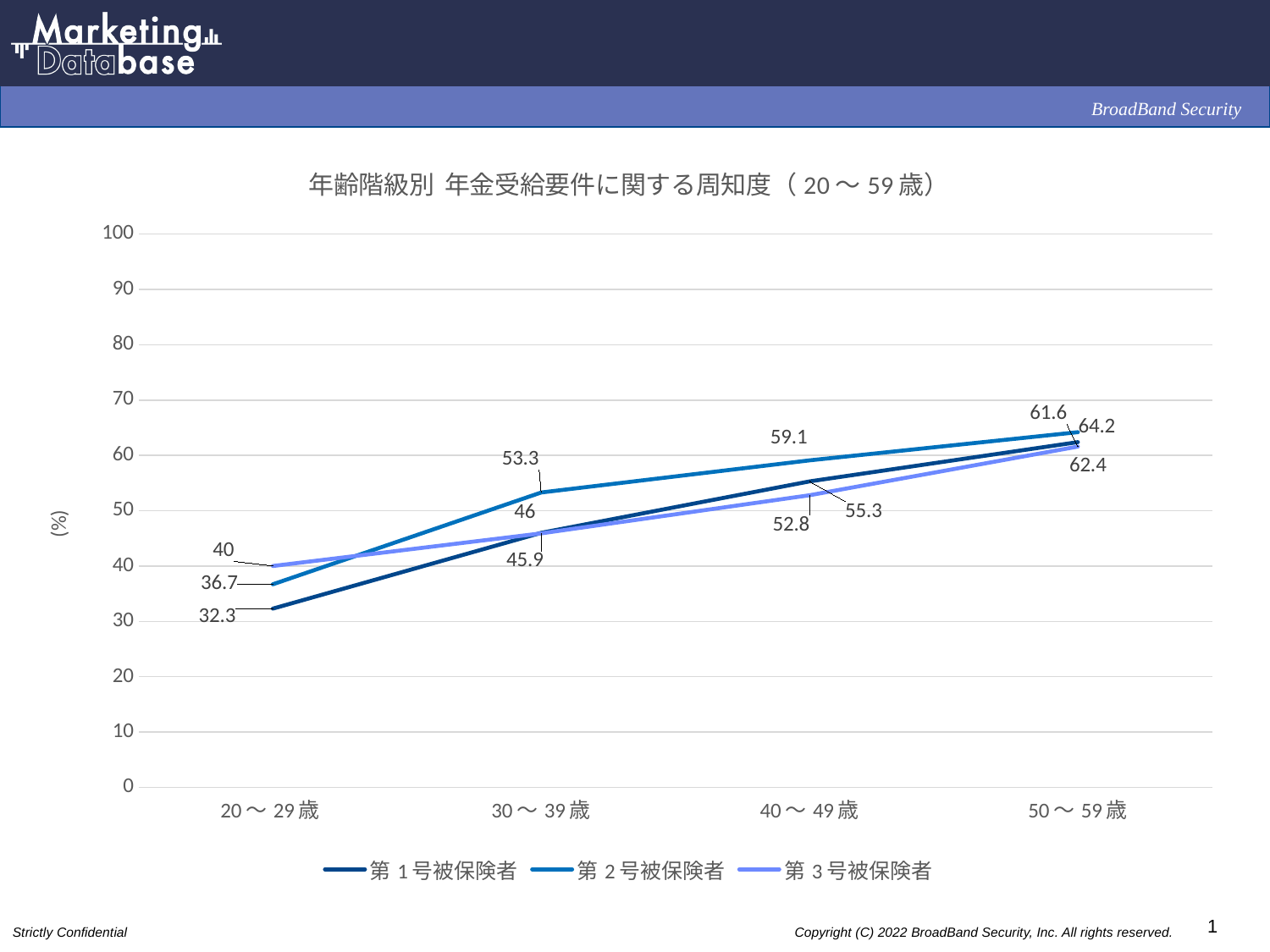

### Chart: 年齢階級別  年金受給要件に関する周知度（20～59歳）

| Category | 第1号被保険者 | 第2号被保険者 | 第3号被保険者 |
|---|---|---|---|
| 20～29歳  | 32.3 | 36.7 | 40.0 |
| 30～39歳 | 46.0 | 53.3 | 45.9 |
| 40～49歳 | 55.3 | 59.1 | 52.8 |
| 50～59歳 | 62.4 | 64.2 | 61.6 |